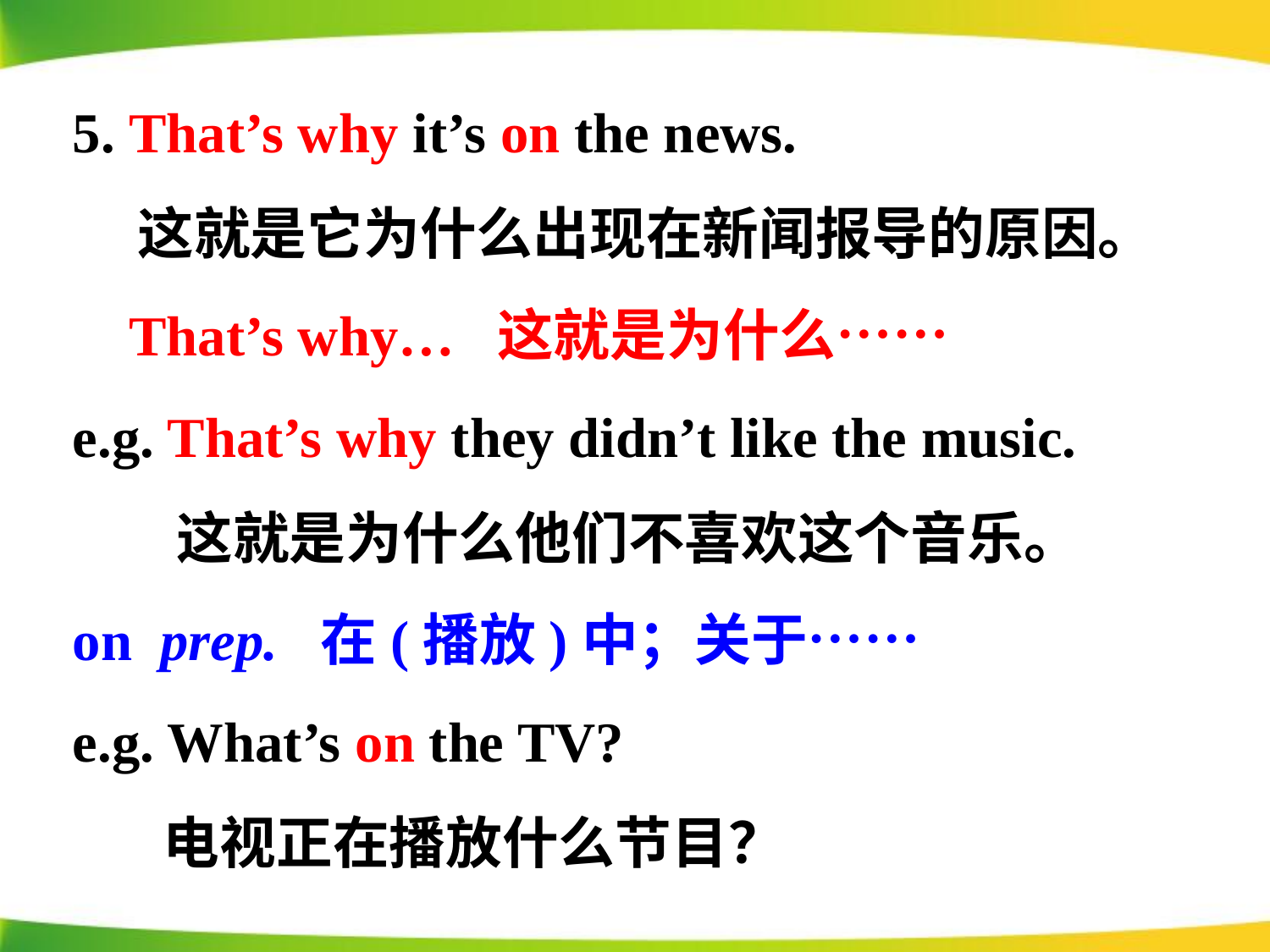

5. That’s why it’s on the news.
    这就是它为什么出现在新闻报导的原因。
    That’s why…  这就是为什么……
e.g. That’s why they didn’t like the music.
       这就是为什么他们不喜欢这个音乐。
on  prep.  在(播放)中；关于……
e.g. What’s on the TV?
      电视正在播放什么节目？